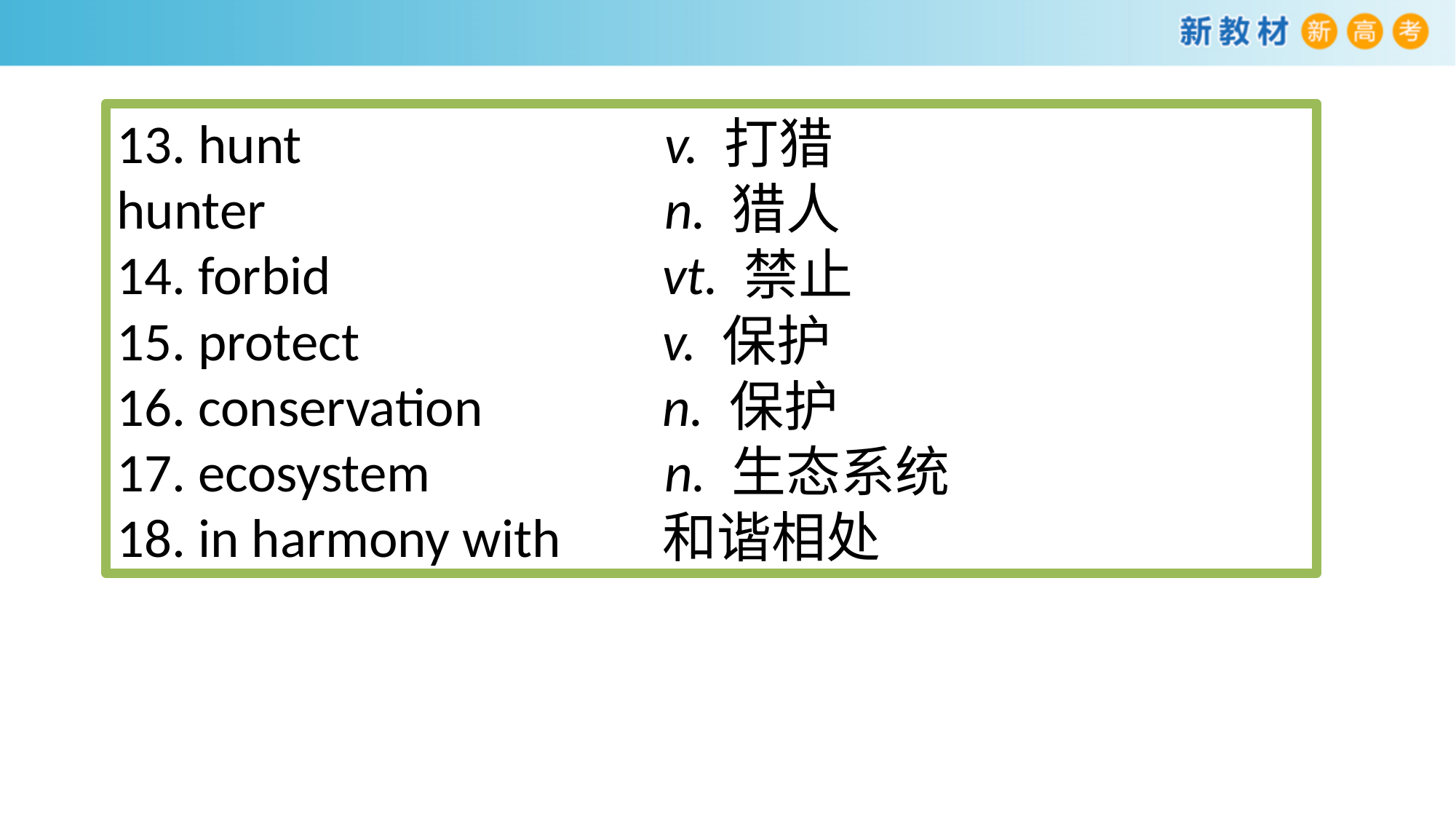

13. hunt 			         v. 打猎
hunter 			         n. 猎人
14. forbid 			vt. 禁止
15. protect 			v. 保护
16. conservation 		n. 保护
17. ecosystem 		         n. 生态系统
18. in harmony with	和谐相处